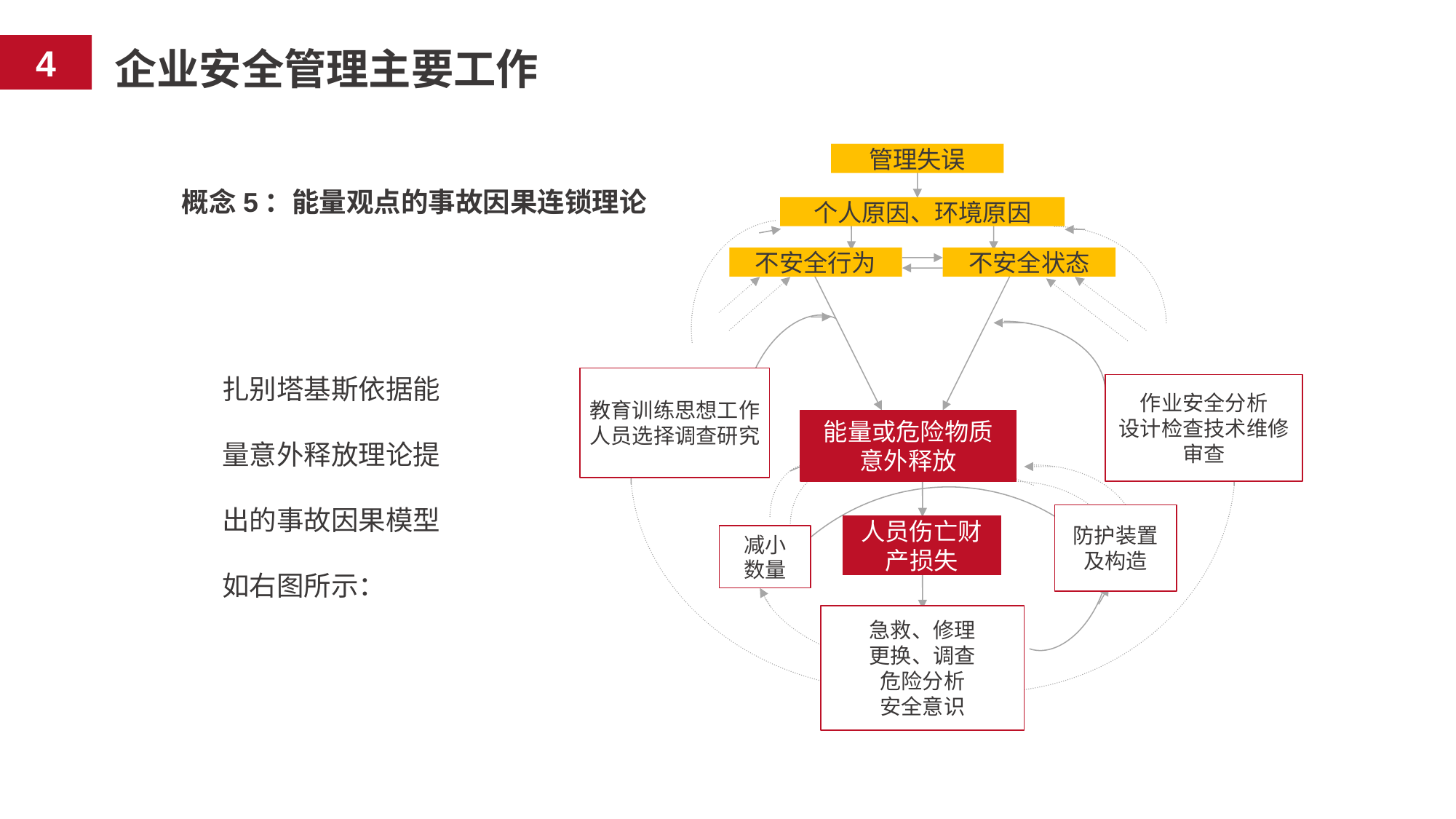

4
企业安全管理主要工作
管理失误
个人原因、环境原因
教育训练思想工作
人员选择调查研究
作业安全分析
设计检查技术维修
审查
能量或危险物质
意外释放
防护装置
及构造
人员伤亡财产损失
减小
数量
急救、修理
更换、调查
危险分析
安全意识

不安全行为
不安全状态

概念5：能量观点的事故因果连锁理论
扎别塔基斯依据能量意外释放理论提出的事故因果模型如右图所示：